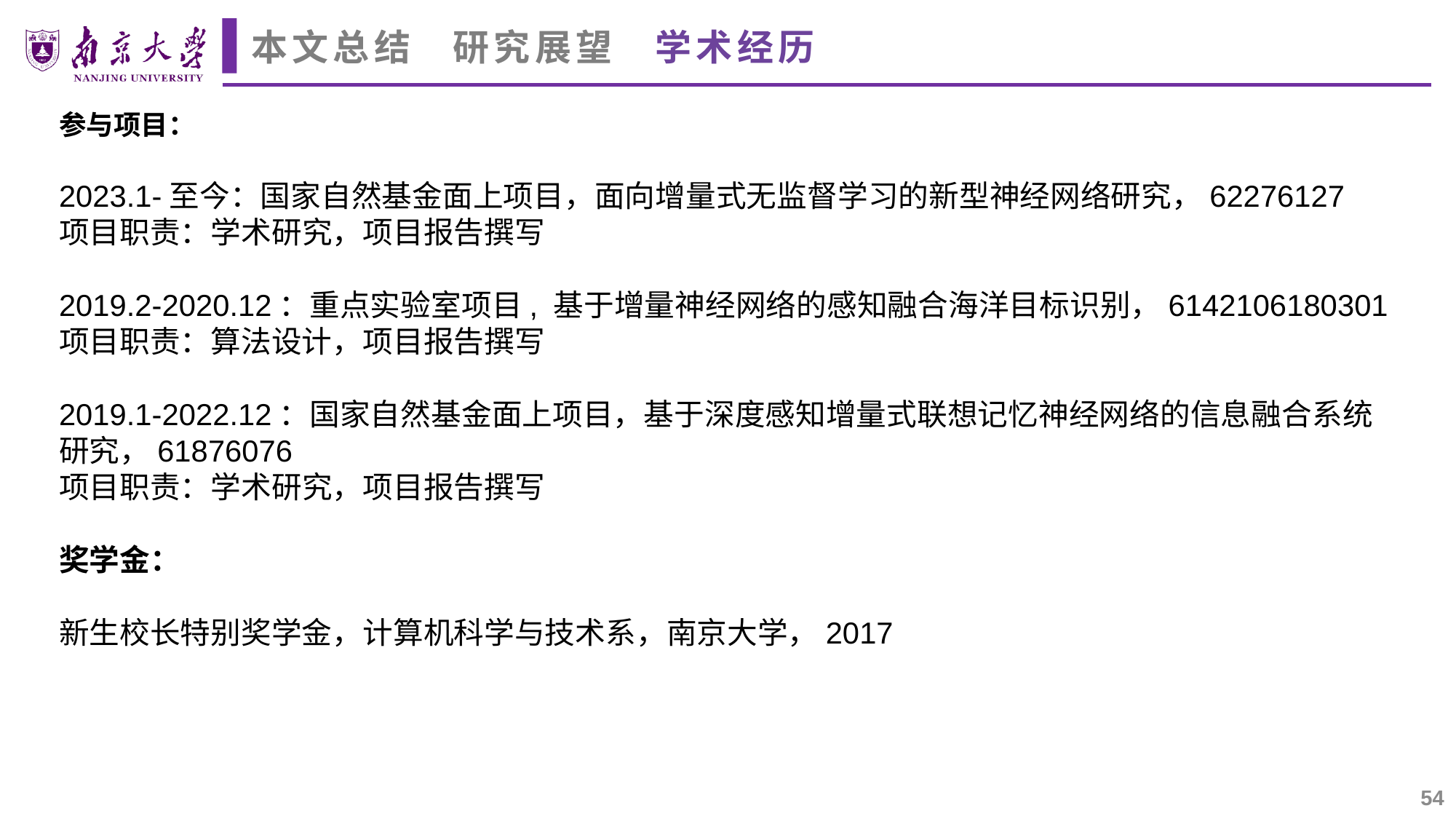

本文总结   研究展望   学术经历
参与项目：

2023.1-至今：国家自然基金面上项目，面向增量式无监督学习的新型神经网络研究，62276127
项目职责：学术研究，项目报告撰写

2019.2-2020.12：重点实验室项目, 基于增量神经网络的感知融合海洋目标识别，6142106180301 项目职责：算法设计，项目报告撰写

2019.1-2022.12：国家自然基金面上项目，基于深度感知增量式联想记忆神经网络的信息融合系统研究，61876076
项目职责：学术研究，项目报告撰写

奖学金：

新生校长特别奖学金，计算机科学与技术系，南京大学，2017
54